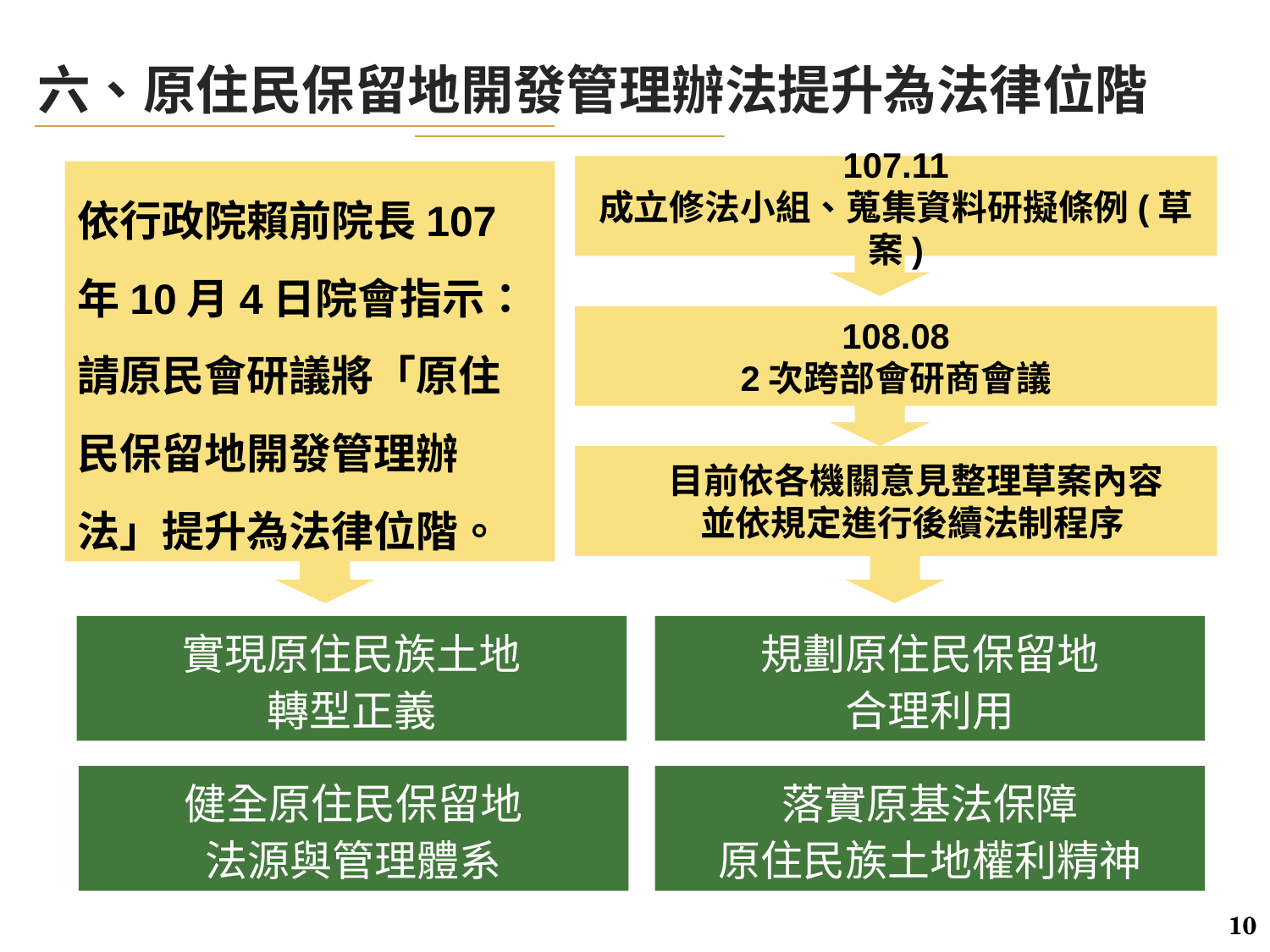

六、原住民保留地開發管理辦法提升為法律位階
107.11
成立修法小組、蒐集資料研擬條例(草案)
依行政院賴前院長107年10月4日院會指示：
請原民會研議將「原住民保留地開發管理辦法」提升為法律位階。

108.08
2次跨部會研商會議

         目前依各機關意見整理草案內容
             並依規定進行後續法制程序

實現原住民族土地
轉型正義
規劃原住民保留地
合理利用
健全原住民保留地
法源與管理體系
落實原基法保障
原住民族土地權利精神
10